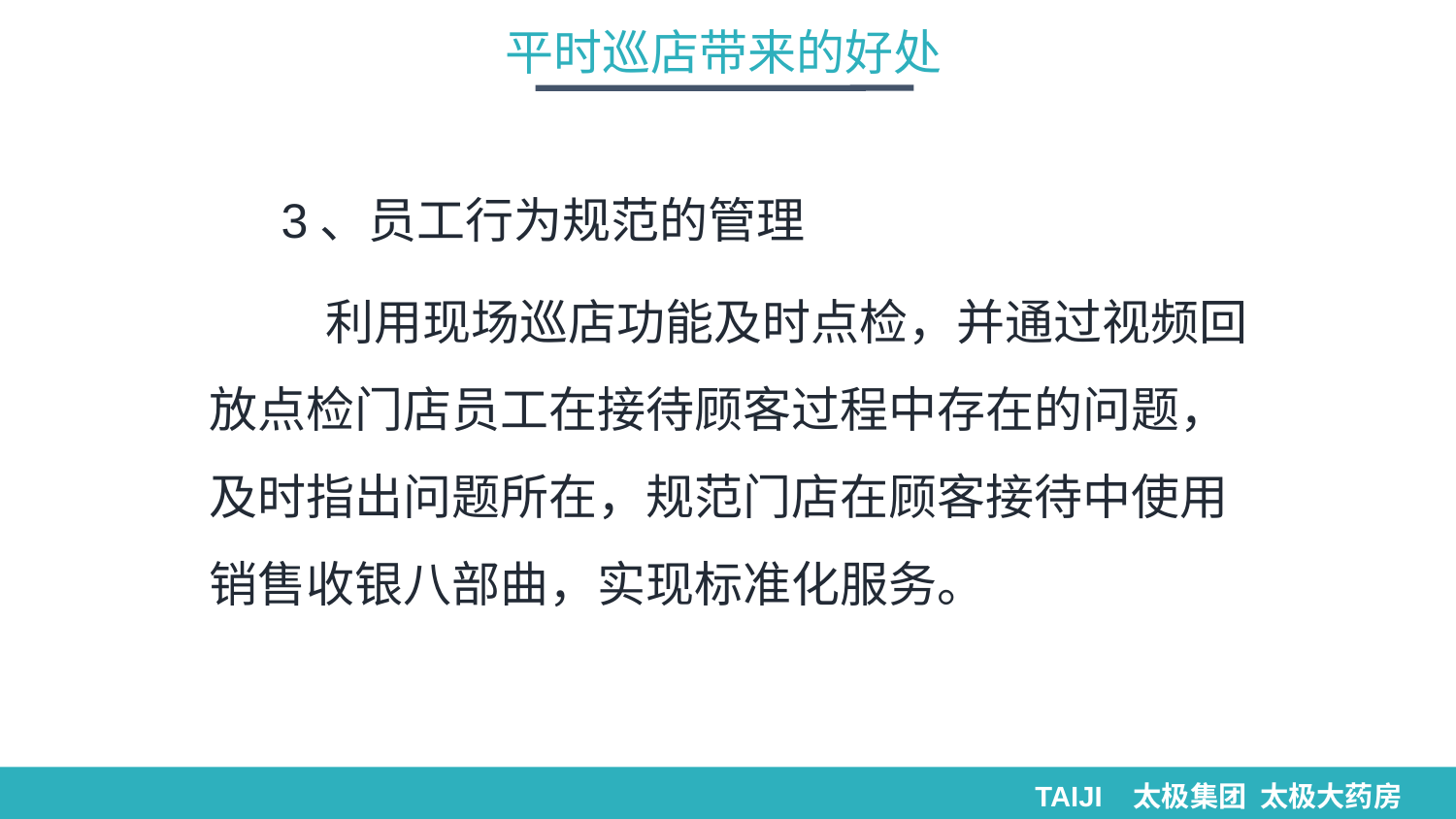

平时巡店带来的好处
3、员工行为规范的管理
   利用现场巡店功能及时点检，并通过视频回放点检门店员工在接待顾客过程中存在的问题，及时指出问题所在，规范门店在顾客接待中使用销售收银八部曲，实现标准化服务。

TAIJI   太极集团  太极大药房